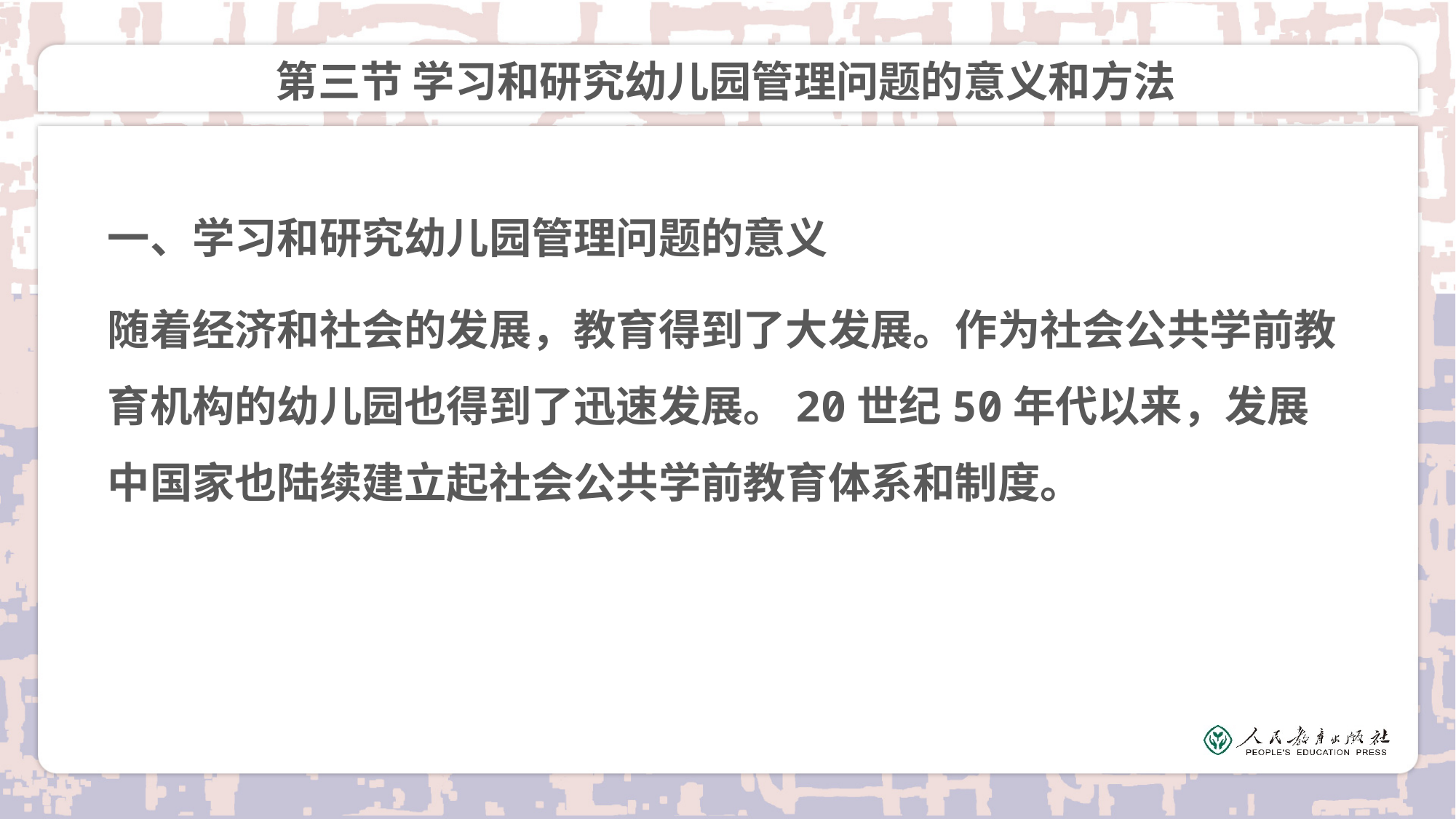

# 第三节 学习和研究幼儿园管理问题的意义和方法
一、学习和研究幼儿园管理问题的意义
随着经济和社会的发展，教育得到了大发展。作为社会公共学前教育机构的幼儿园也得到了迅速发展。20世纪50年代以来，发展中国家也陆续建立起社会公共学前教育体系和制度。